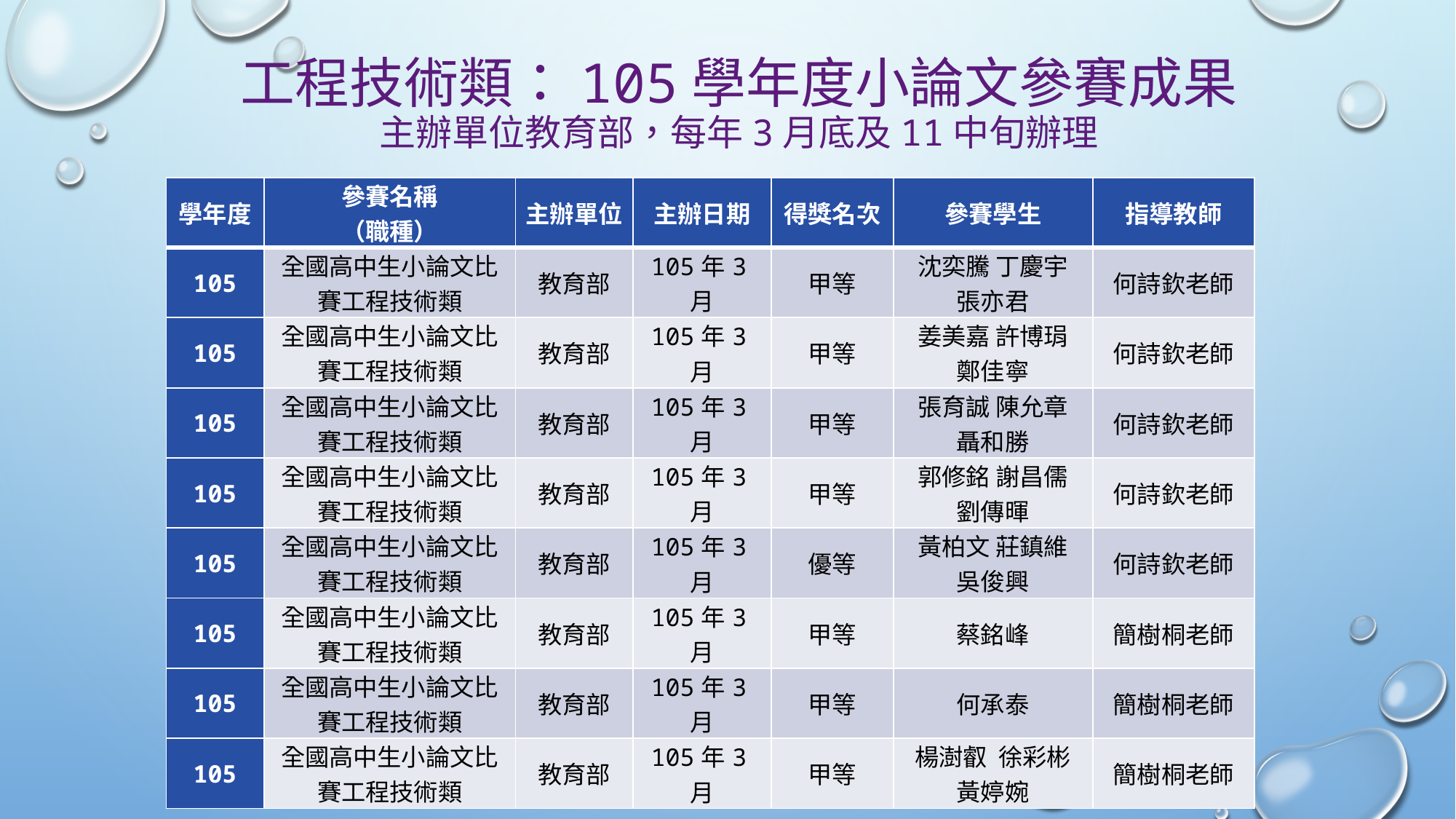

# 工程技術類：105學年度小論文參賽成果 主辦單位教育部，每年3月底及11中旬辦理
| 學年度 | 參賽名稱 （職種） | 主辦單位 | 主辦日期 | 得獎名次 | 參賽學生 | 指導教師 |
| --- | --- | --- | --- | --- | --- | --- |
| 105 | 全國高中生小論文比賽工程技術類 | 教育部 | 105年3月 | 甲等 | 沈奕騰 丁慶宇 張亦君 | 何詩欽老師 |
| 105 | 全國高中生小論文比賽工程技術類 | 教育部 | 105年3月 | 甲等 | 姜美嘉 許博琄 鄭佳寧 | 何詩欽老師 |
| 105 | 全國高中生小論文比賽工程技術類 | 教育部 | 105年3月 | 甲等 | 張育誠 陳允章 聶和勝 | 何詩欽老師 |
| 105 | 全國高中生小論文比賽工程技術類 | 教育部 | 105年3月 | 甲等 | 郭修銘 謝昌儒 劉傳暉 | 何詩欽老師 |
| 105 | 全國高中生小論文比賽工程技術類 | 教育部 | 105年3月 | 優等 | 黃柏文 莊鎮維 吳俊興 | 何詩欽老師 |
| 105 | 全國高中生小論文比賽工程技術類 | 教育部 | 105年3月 | 甲等 | 蔡銘峰 | 簡樹桐老師 |
| 105 | 全國高中生小論文比賽工程技術類 | 教育部 | 105年3月 | 甲等 | 何承泰 | 簡樹桐老師 |
| 105 | 全國高中生小論文比賽工程技術類 | 教育部 | 105年3月 | 甲等 | 楊澍叡 徐彩彬 黃婷婉 | 簡樹桐老師 |